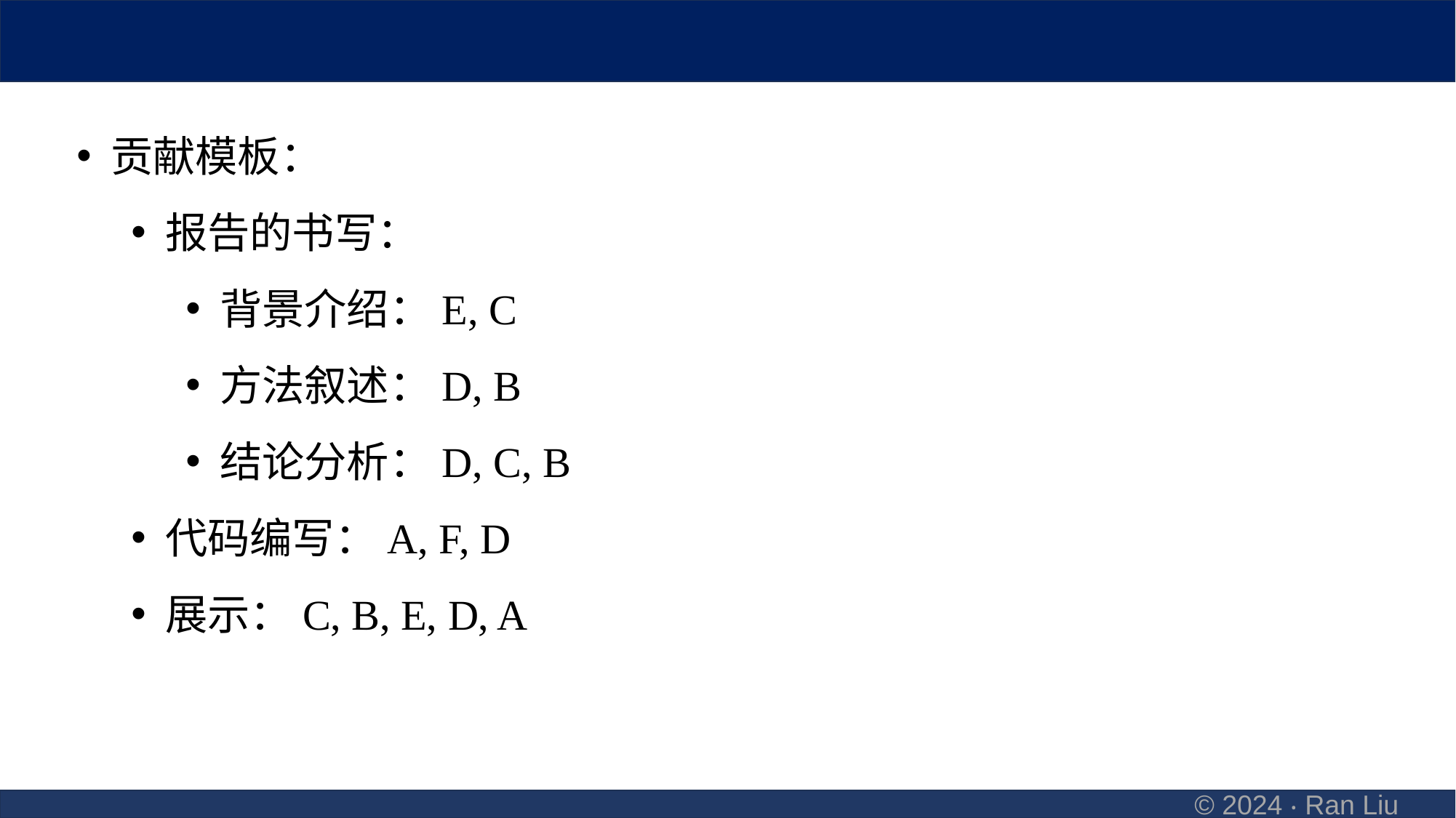

贡献模板：
报告的书写：
背景介绍：E, C
方法叙述：D, B
结论分析：D, C, B
代码编写：A, F, D
展示：C, B, E, D, A